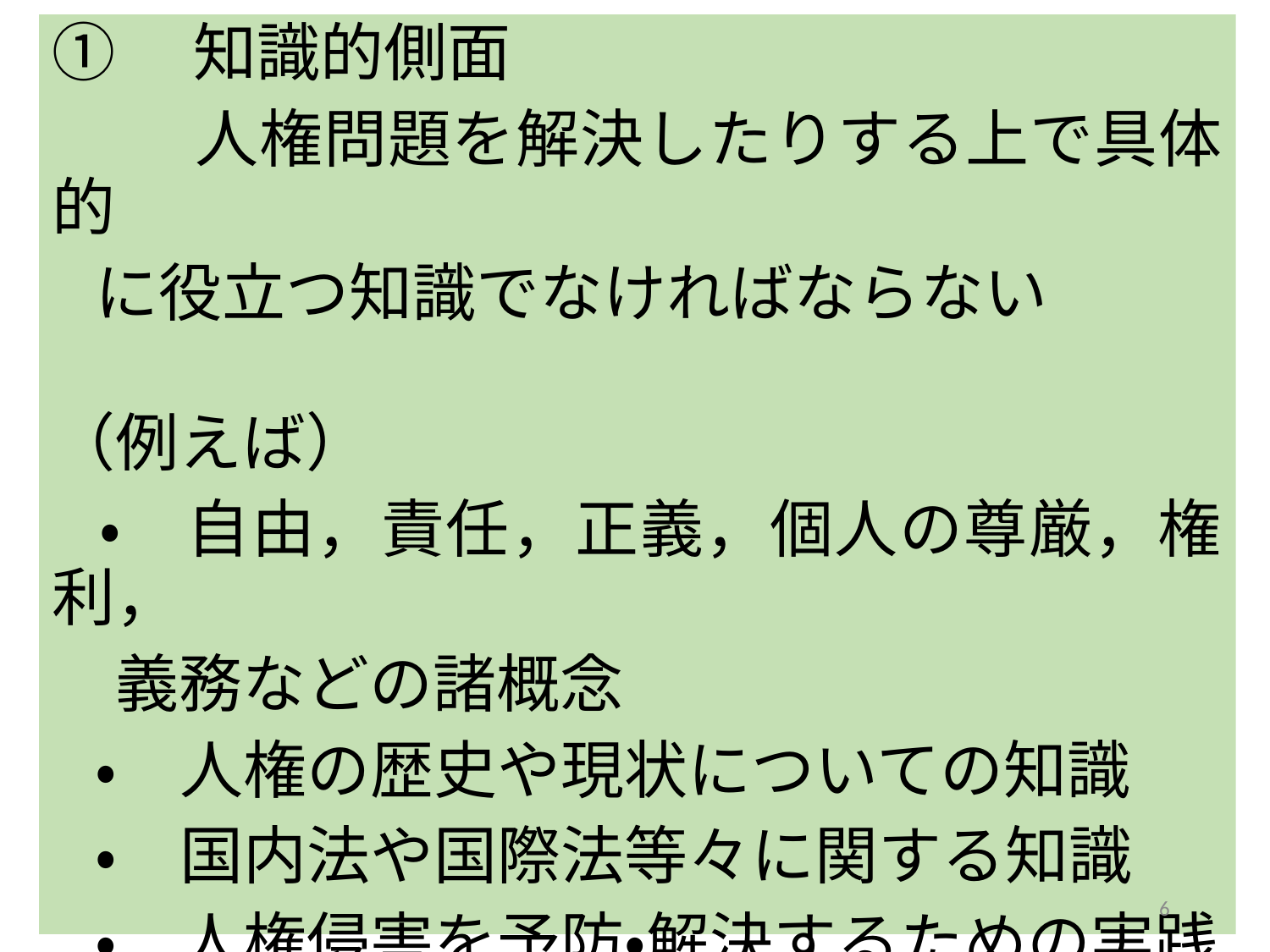

①　知識的側面
　　 人権問題を解決したりする上で具体的
  に役立つ知識でなければならない

（例えば）
  ・　自由，責任，正義，個人の尊厳，権利，
　義務などの諸概念
  ・　人権の歴史や現状についての知識
  ・　国内法や国際法等々に関する知識
  ・　人権侵害を予防・解決するための実践
   的知識等
6